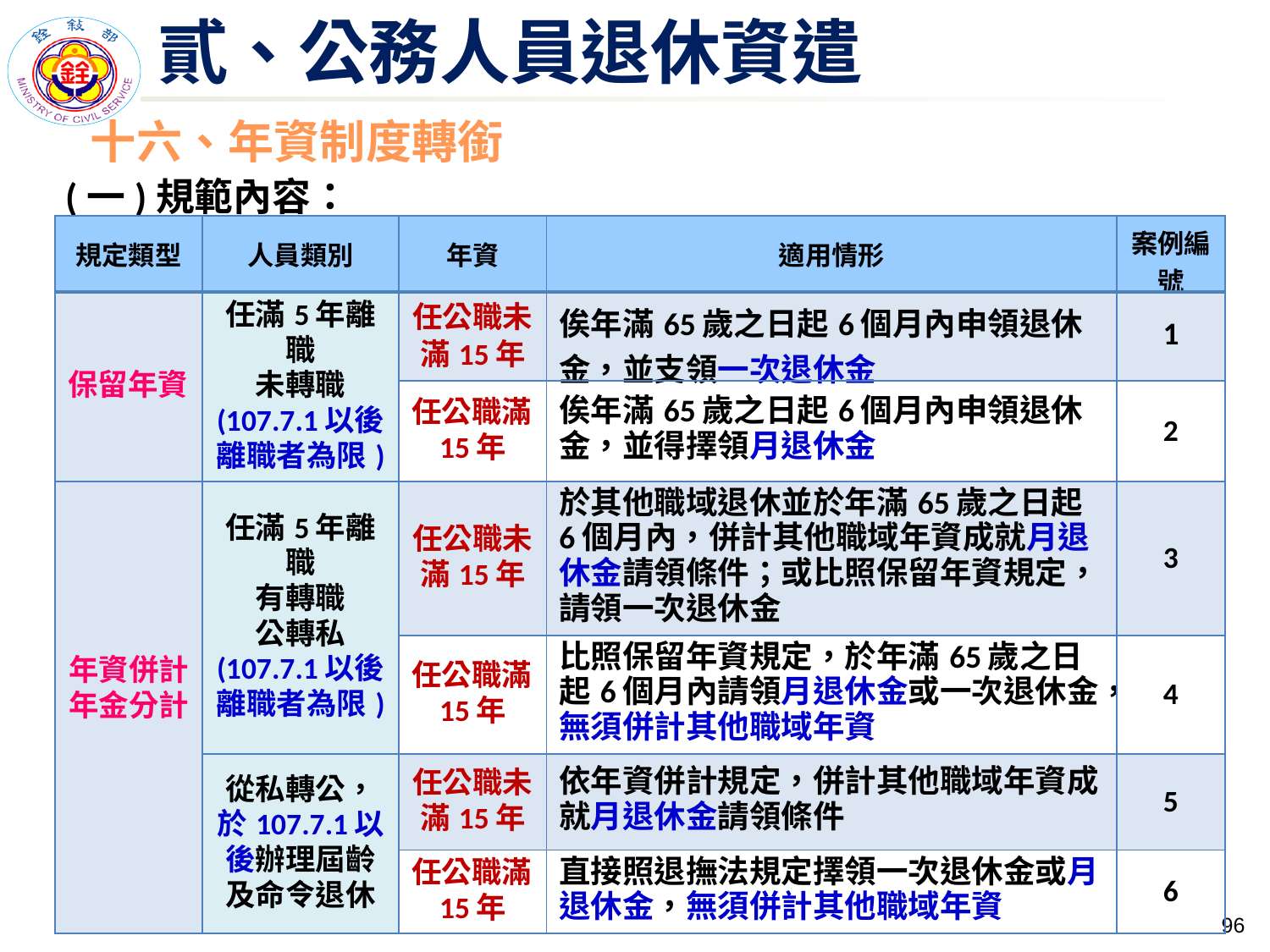

# 貳、公務人員退休資遣
十六、年資制度轉銜
(一)規範內容：
| 規定類型 | 人員類別 | 年資 | 適用情形 | 案例編號 |
| --- | --- | --- | --- | --- |
| 保留年資 | 任滿5年離職 未轉職 (107.7.1以後離職者為限) | 任公職未滿15年 | 俟年滿65歲之日起6個月內申領退休金，並支領一次退休金 | 1 |
|  |  | 任公職滿15年 | 俟年滿65歲之日起6個月內申領退休金，並得擇領月退休金 | 2 |
| 年資併計 年金分計 | 任滿5年離職 有轉職 公轉私 (107.7.1以後離職者為限) | 任公職未滿15年 | 於其他職域退休並於年滿65歲之日起6個月內，併計其他職域年資成就月退休金請領條件；或比照保留年資規定，請領一次退休金 | 3 |
|  |  | 任公職滿15年 | 比照保留年資規定，於年滿65歲之日起6個月內請領月退休金或一次退休金，無須併計其他職域年資 | 4 |
|  | 從私轉公，於107.7.1以後辦理屆齡及命令退休 | 任公職未滿15年 | 依年資併計規定，併計其他職域年資成就月退休金請領條件 | 5 |
|  |  | 任公職滿15年 | 直接照退撫法規定擇領一次退休金或月退休金，無須併計其他職域年資 | 6 |
96